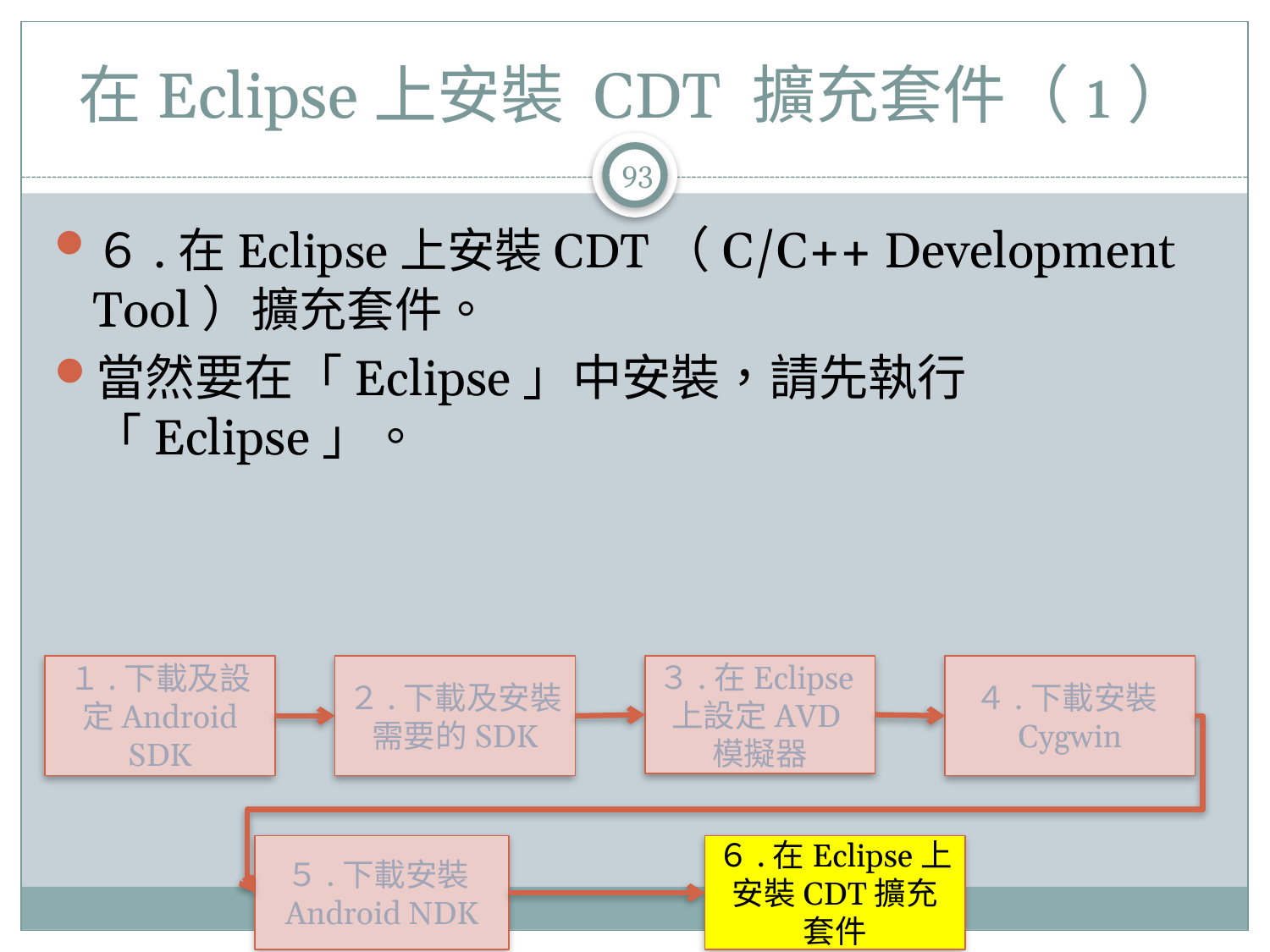

# 在Eclipse上安裝 CDT 擴充套件（1）
93
６.在Eclipse上安裝CDT（C/C++ Development Tool）擴充套件。
當然要在「Eclipse」中安裝，請先執行「Eclipse」。

１.下載及設定Android SDK
２.下載及安裝需要的SDK
３.在Eclipse上設定AVD模擬器
４.下載安裝Cygwin
５.下載安裝Android NDK
６.在Eclipse上安裝CDT擴充套件